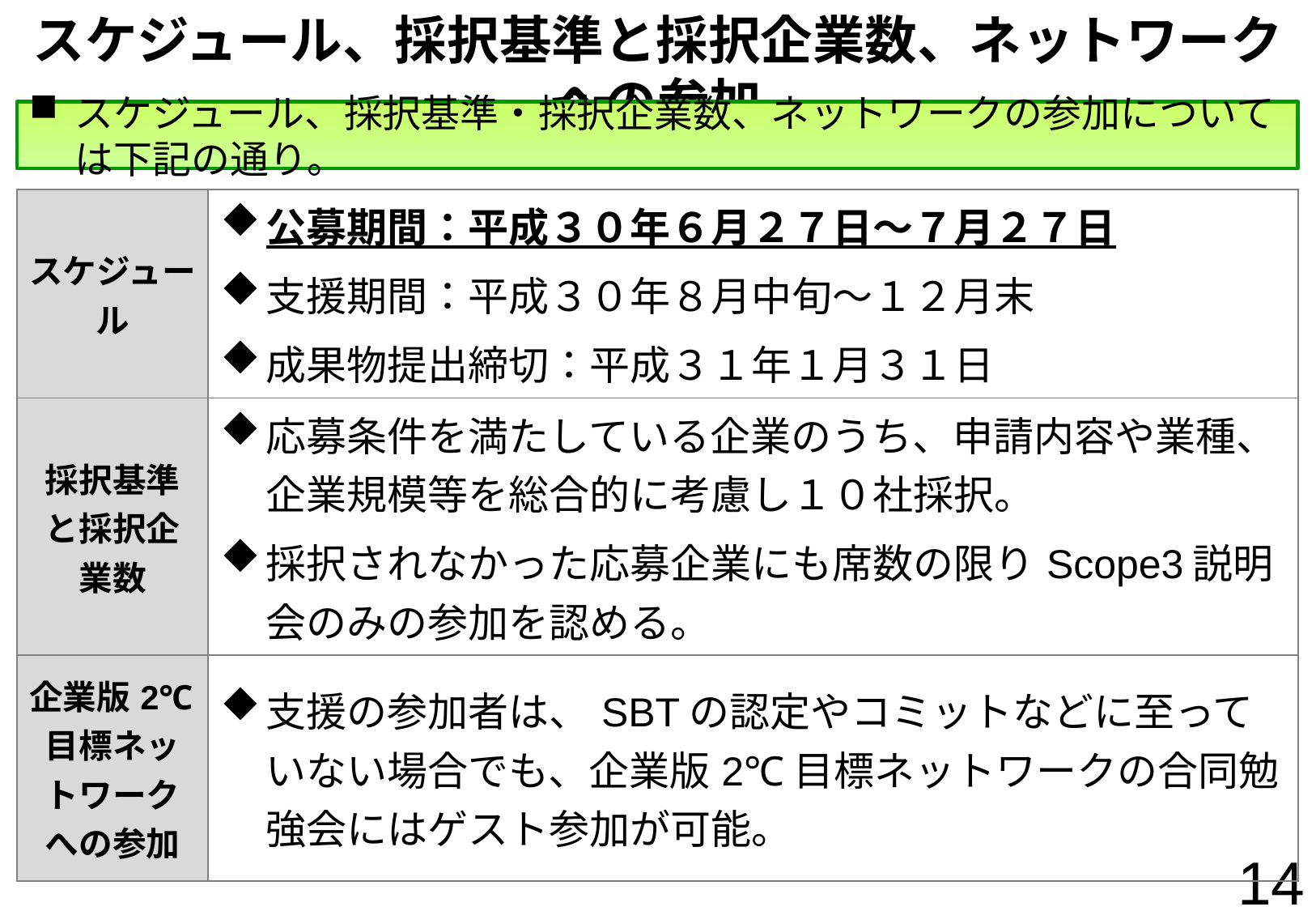

# スケジュール、採択基準と採択企業数、ネットワークへの参加
スケジュール、採択基準・採択企業数、ネットワークの参加については下記の通り。
| スケジュール | 公募期間：平成３０年６月２７日～７月２７日 支援期間：平成３０年８月中旬～１２月末 成果物提出締切：平成３１年１月３１日 |
| --- | --- |
| 採択基準と採択企業数 | 応募条件を満たしている企業のうち、申請内容や業種、企業規模等を総合的に考慮し１０社採択。 採択されなかった応募企業にも席数の限りScope3説明会のみの参加を認める。 |
| 企業版2℃目標ネットワークへの参加 | 支援の参加者は、SBTの認定やコミットなどに至っていない場合でも、企業版2℃目標ネットワークの合同勉強会にはゲスト参加が可能。 |
14